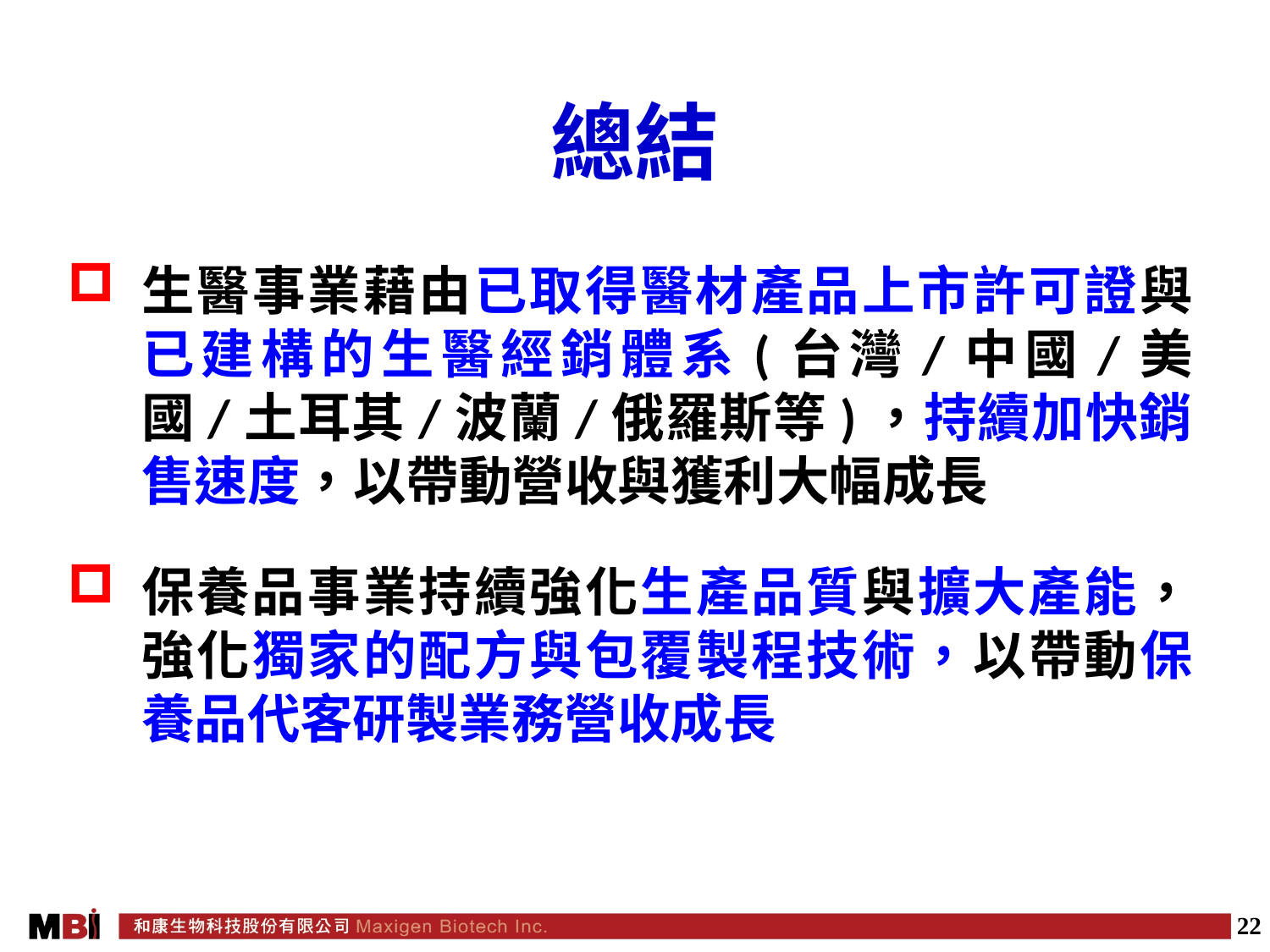

總結
生醫事業藉由已取得醫材產品上市許可證與已建構的生醫經銷體系(台灣/中國/美國/土耳其/波蘭/俄羅斯等)，持續加快銷售速度，以帶動營收與獲利大幅成長
保養品事業持續強化生產品質與擴大產能，強化獨家的配方與包覆製程技術，以帶動保養品代客研製業務營收成長
22